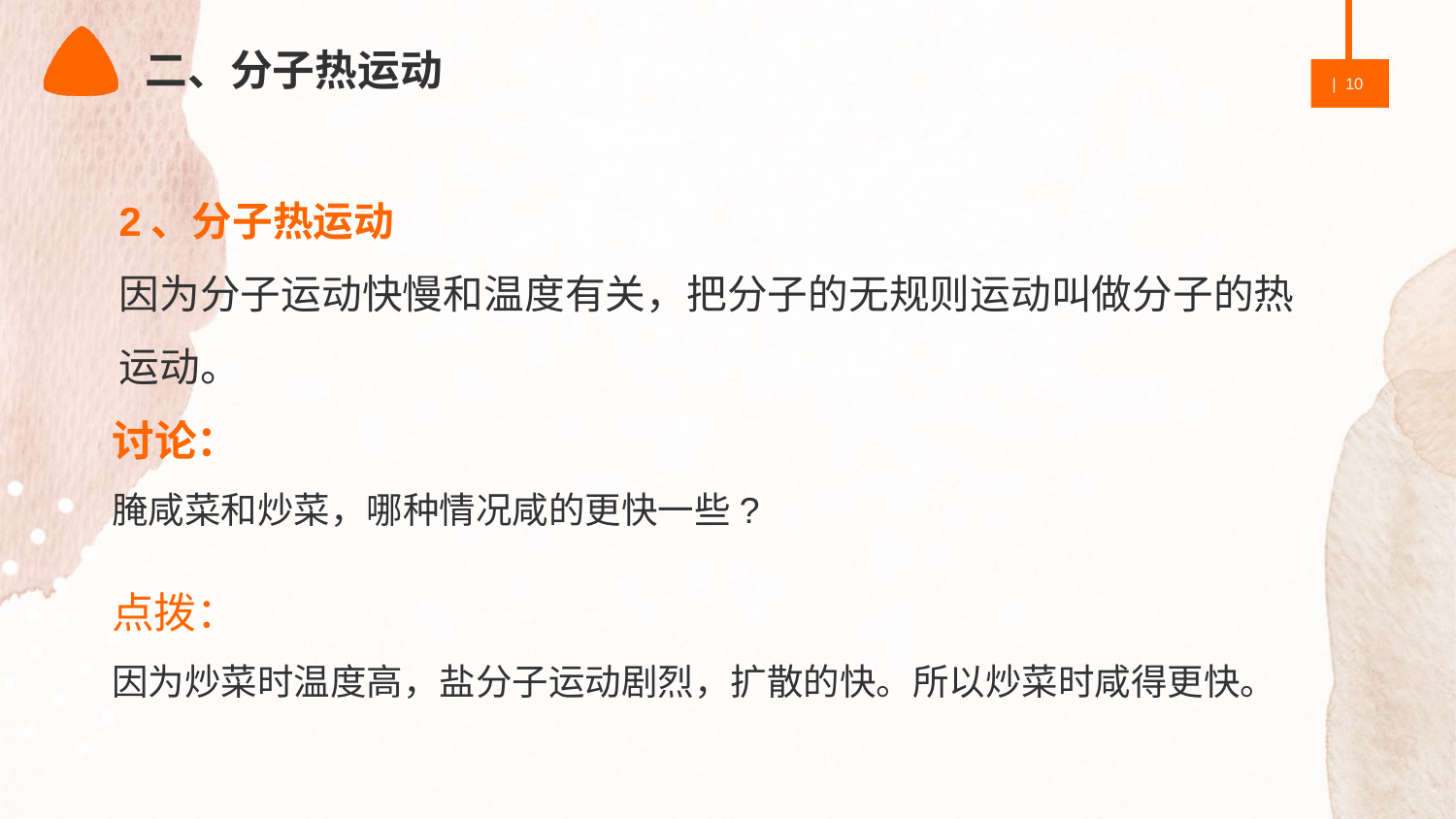

二、分子热运动
2、分子热运动
因为分子运动快慢和温度有关，把分子的无规则运动叫做分子的热运动。
讨论：
腌咸菜和炒菜，哪种情况咸的更快一些?
点拨：
因为炒菜时温度高，盐分子运动剧烈，扩散的快。所以炒菜时咸得更快。